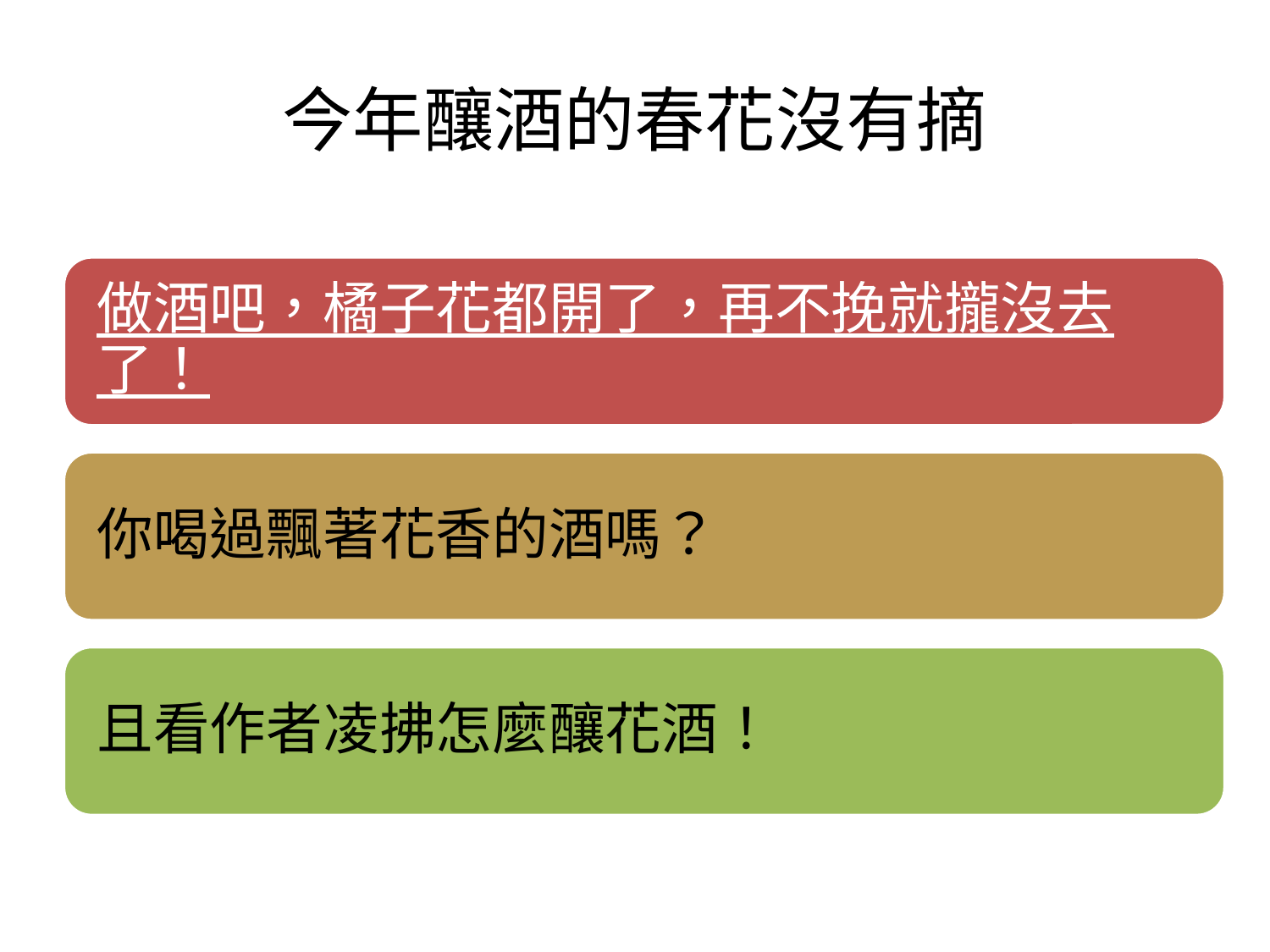

# 今年釀酒的春花沒有摘
做酒吧，橘子花都開了，再不挽就攏沒去了！
你喝過飄著花香的酒嗎？
且看作者凌拂怎麼釀花酒！